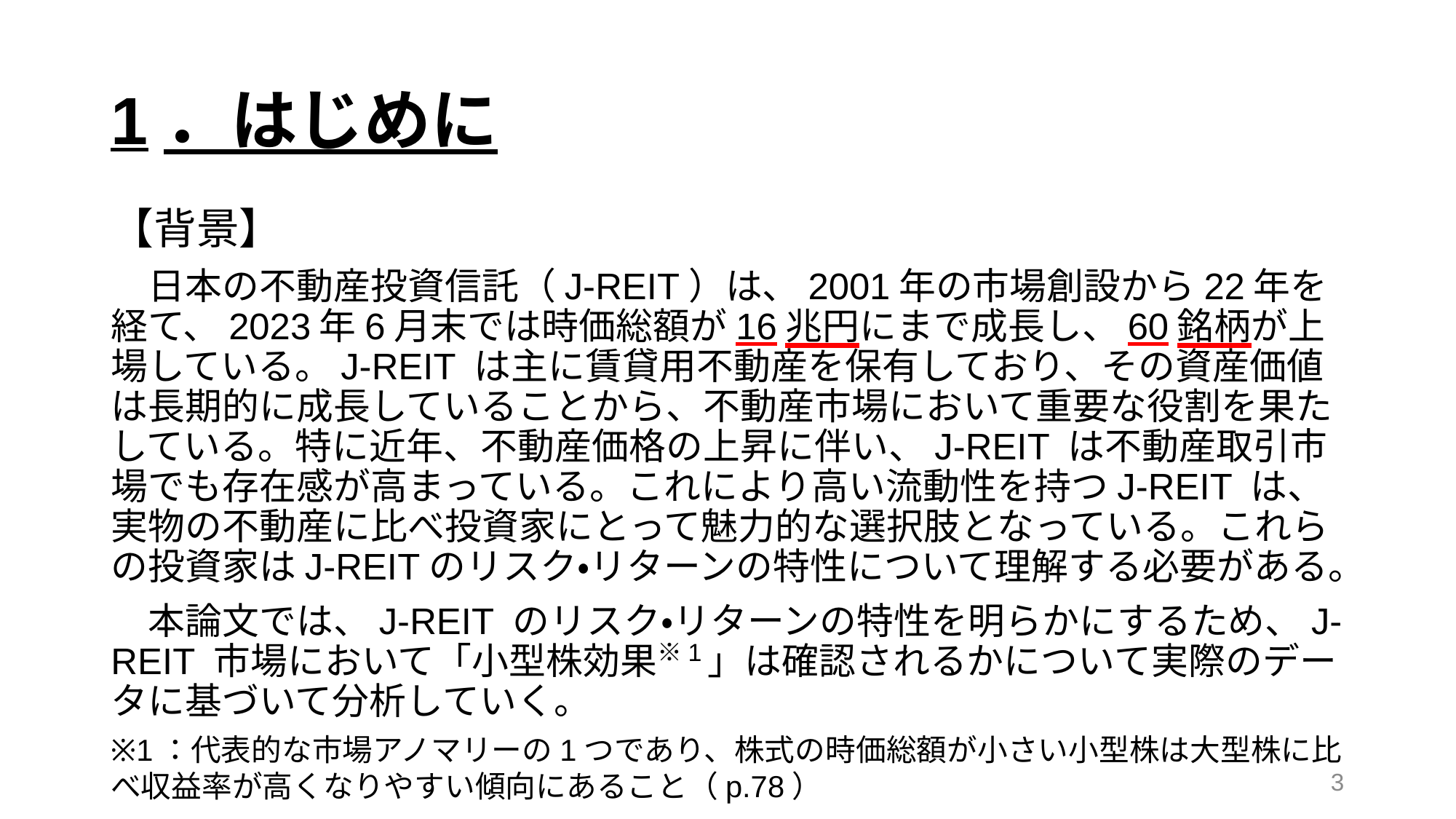

# 1．はじめに
【背景】
　日本の不動産投資信託（J-REIT）は、2001年の市場創設から22年を経て、2023年6月末では時価総額が16兆円にまで成長し、60銘柄が上場している。J-REIT は主に賃貸用不動産を保有しており、その資産価値は長期的に成長していることから、不動産市場において重要な役割を果たしている。特に近年、不動産価格の上昇に伴い、J-REIT は不動産取引市場でも存在感が高まっている。これにより高い流動性を持つJ-REIT は、実物の不動産に比べ投資家にとって魅力的な選択肢となっている。これらの投資家はJ-REITのリスク・リターンの特性について理解する必要がある。
　本論文では、J-REIT のリスク・リターンの特性を明らかにするため、J-REIT 市場において「小型株効果※1」は確認されるかについて実際のデータに基づいて分析していく。
※1：代表的な市場アノマリーの1つであり、株式の時価総額が小さい小型株は大型株に比べ収益率が高くなりやすい傾向にあること（p.78）
3